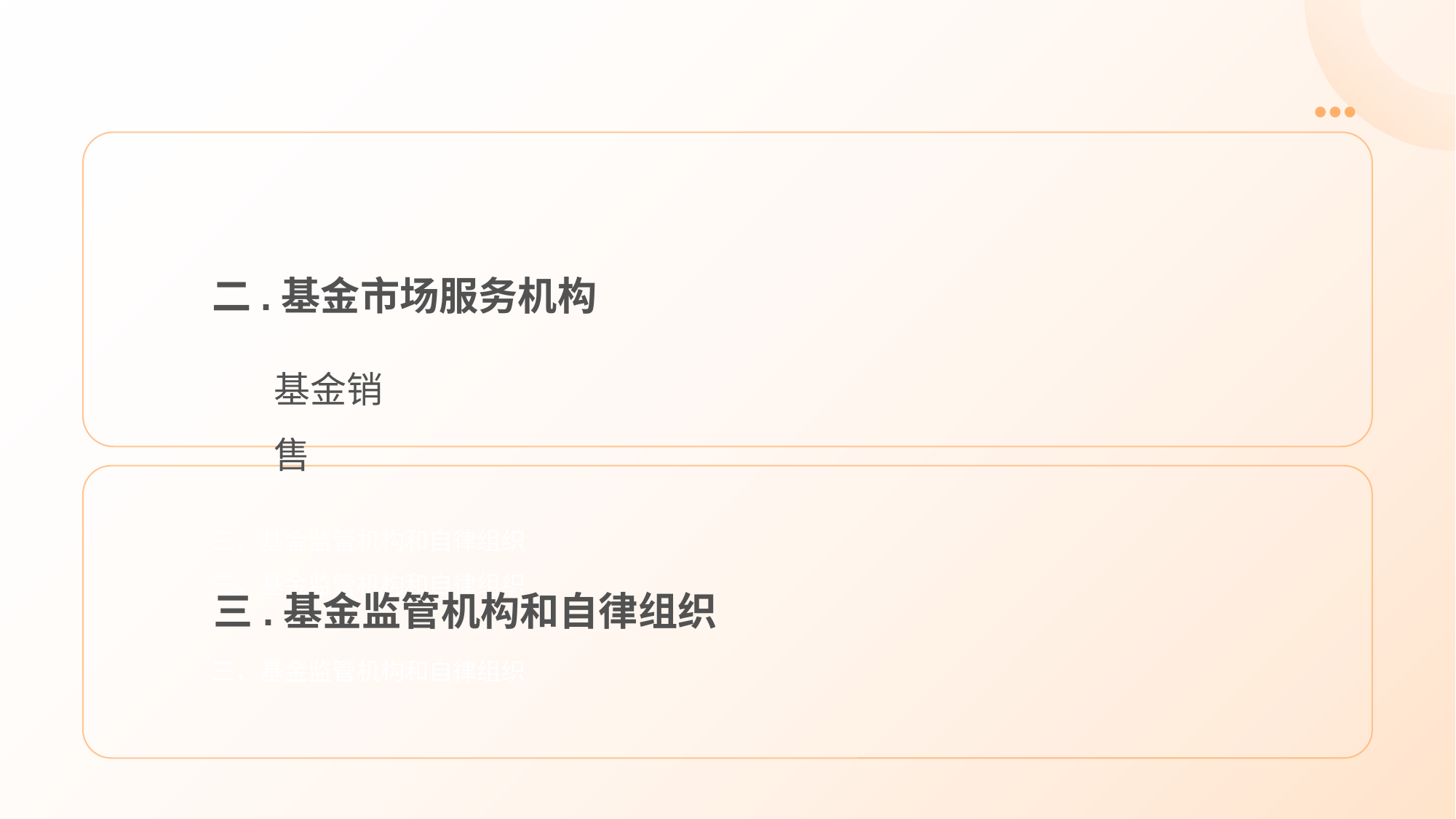

二.基金市场服务机构
基金销售

三，基金监管机构和自律组织
三，基金监管机构和自律组织

三，基金监管机构和自律组织

三.基金监管机构和自律组织